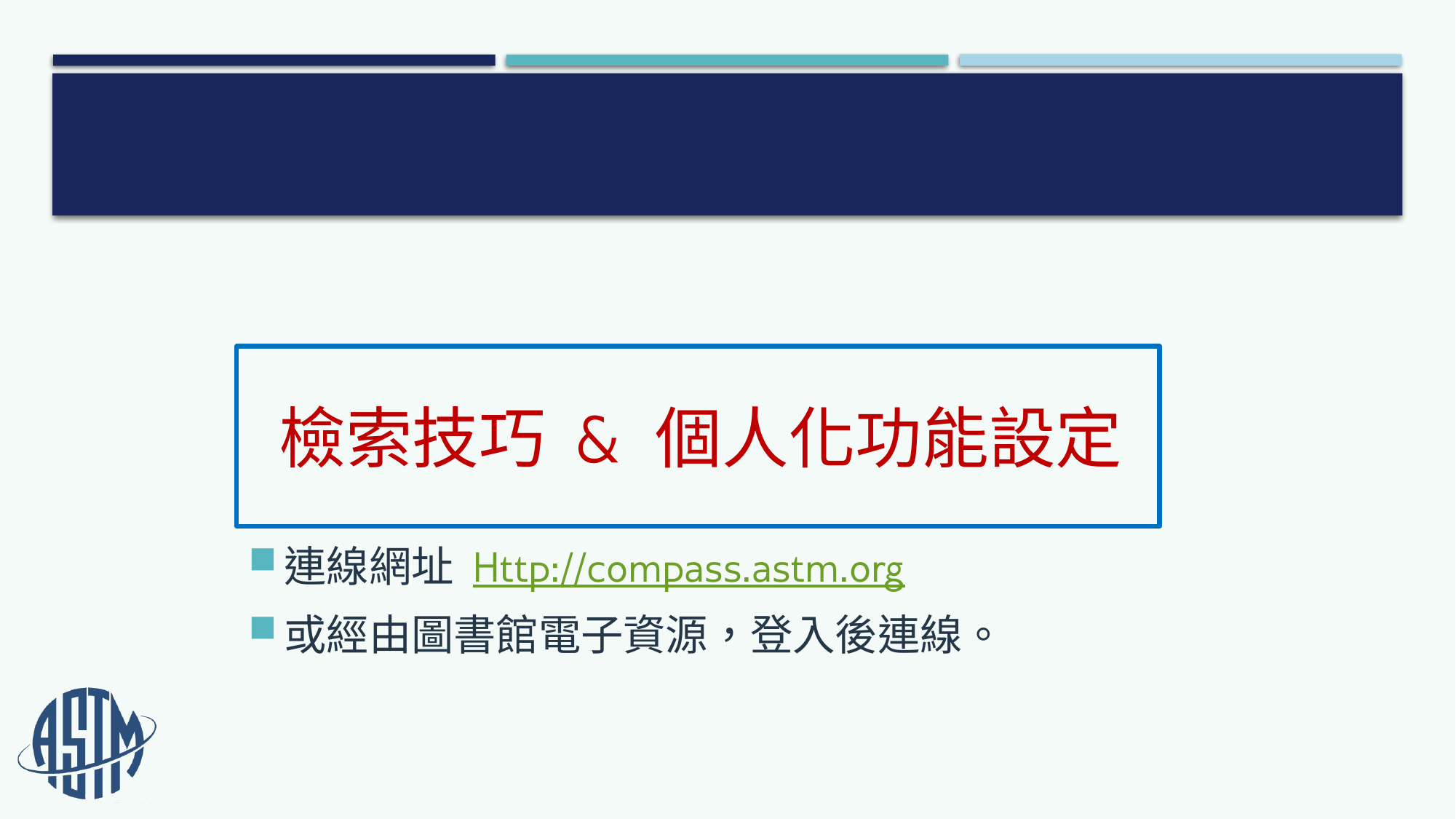

#

連線網址 Http://compass.astm.org
或經由圖書館電子資源，登入後連線。
檢索技巧 & 個人化功能設定